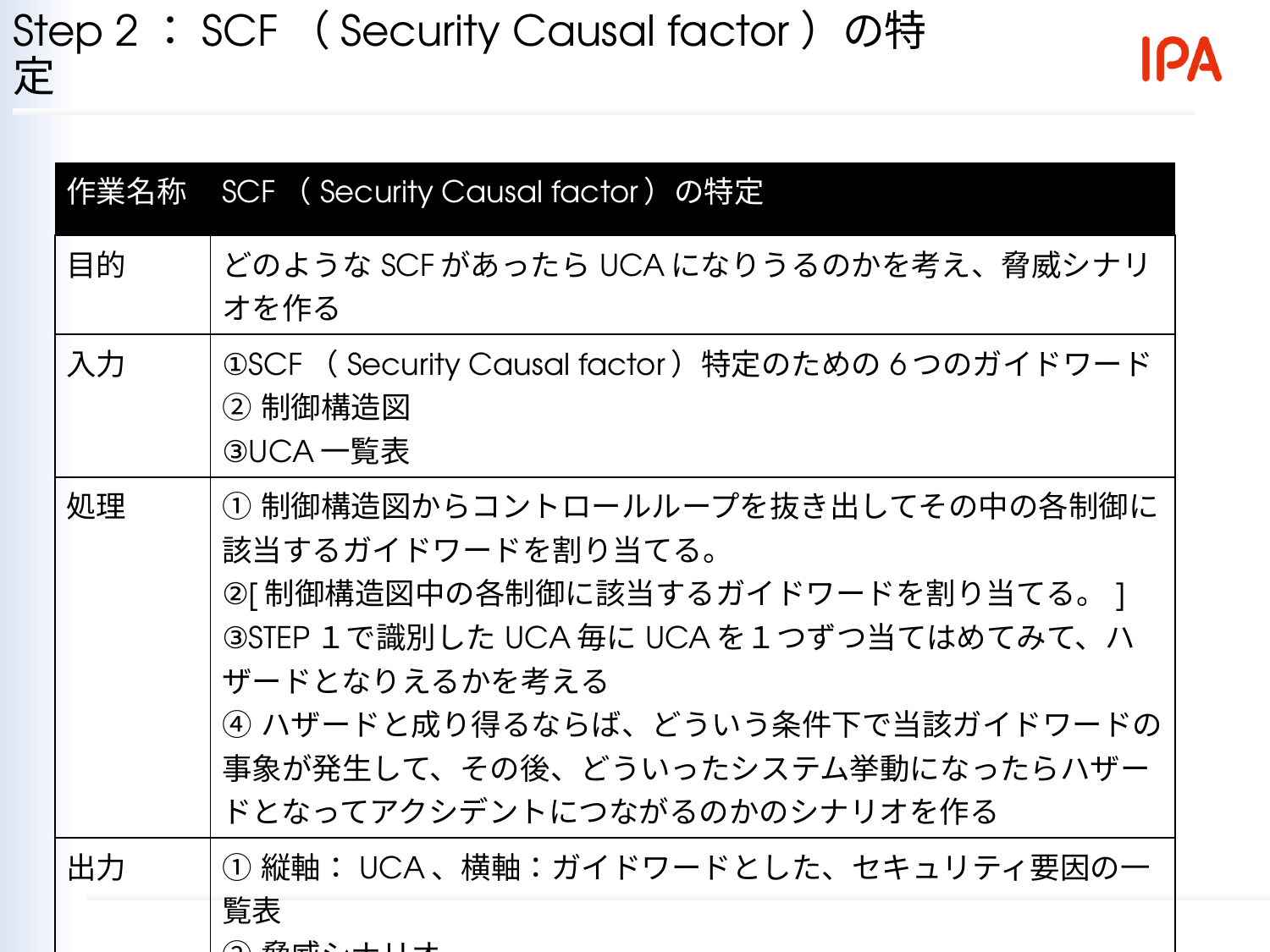

Step 2：SCF（Security Causal factor）の特定
| 作業名称 | SCF（Security Causal factor）の特定 |
| --- | --- |
| 目的 | どのようなSCFがあったらUCAになりうるのかを考え、脅威シナリオを作る |
| 入力 | ①SCF（Security Causal factor）特定のための6つのガイドワード ②制御構造図 ③UCA一覧表 |
| 処理 | ①制御構造図からコントロールループを抜き出してその中の各制御に該当するガイドワードを割り当てる。 ②[制御構造図中の各制御に該当するガイドワードを割り当てる。] ③STEP１で識別したUCA毎にUCAを１つずつ当てはめてみて、ハザードとなりえるかを考える ④ハザードと成り得るならば、どういう条件下で当該ガイドワードの事象が発生して、その後、どういったシステム挙動になったらハザードとなってアクシデントにつながるのかのシナリオを作る |
| 出力 | ①縦軸：UCA、横軸：ガイドワードとした、セキュリティ要因の一覧表 ②脅威シナリオ |
| 備考 | すべてのUCAにそれぞれガイドワードの全てを当てはめて考える |